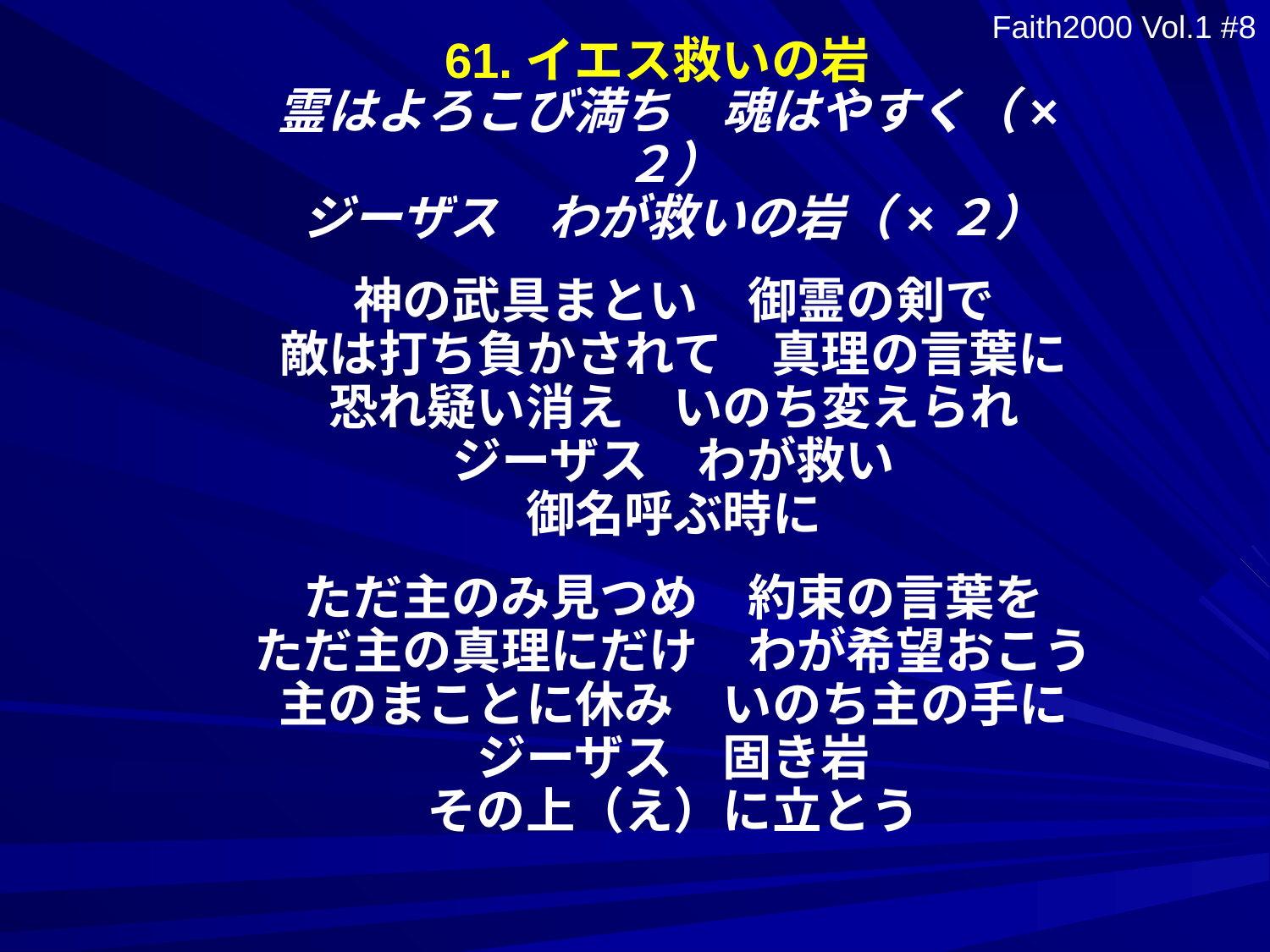

61.イエス救いの岩
Faith2000 Vol.1 #8
霊はよろこび満ち　魂はやすく（×２）
ジーザス　わが救いの岩（×２）

神の武具まとい　御霊の剣で
敵は打ち負かされて　真理の言葉に
恐れ疑い消え　いのち変えられ
ジーザス　わが救い
御名呼ぶ時に

ただ主のみ見つめ　約束の言葉を
ただ主の真理にだけ　わが希望おこう
主のまことに休み　いのち主の手に
ジーザス　固き岩
その上（え）に立とう